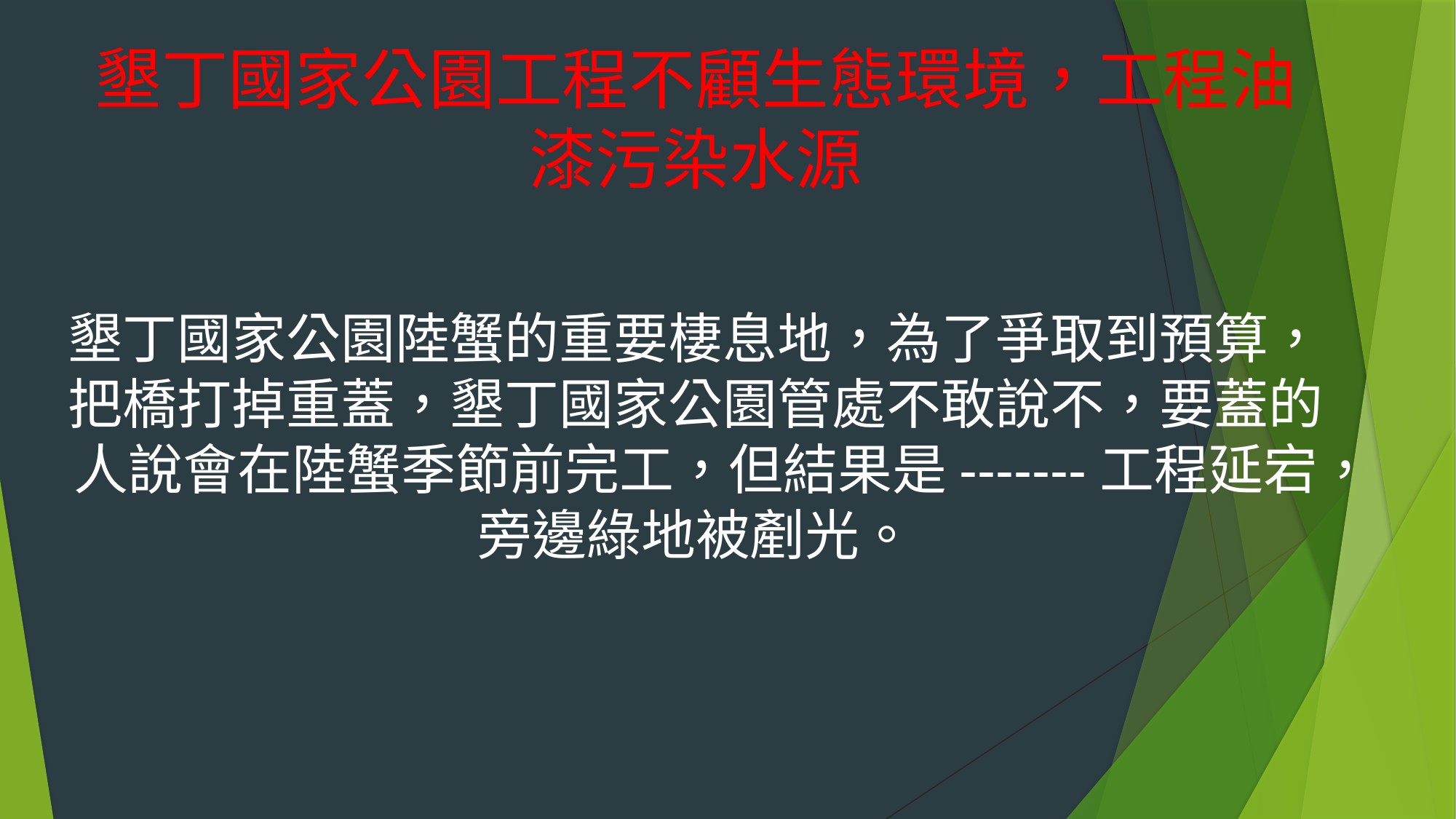

# 墾丁國家公園工程不顧生態環境，工程油漆污染水源

墾丁國家公園陸蟹的重要棲息地，為了爭取到預算，把橋打掉重蓋，墾丁國家公園管處不敢說不，要蓋的人說會在陸蟹季節前完工，但結果是-------工程延宕，旁邊綠地被剷光。